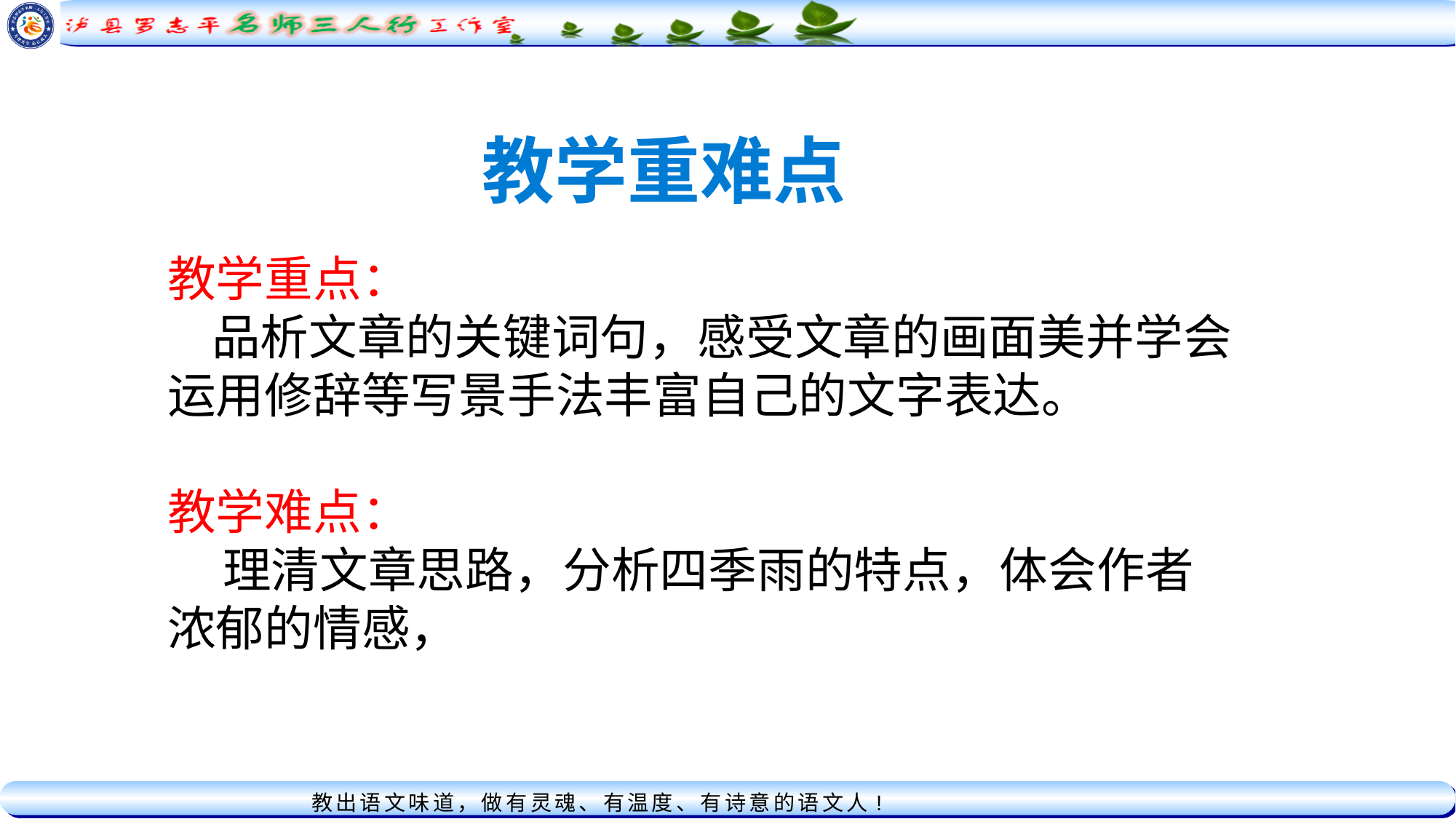

教学重难点
教学重点：
   品析文章的关键词句，感受文章的画面美并学会运用修辞等写景手法丰富自己的文字表达。

教学难点：
    理清文章思路，分析四季雨的特点，体会作者浓郁的情感，